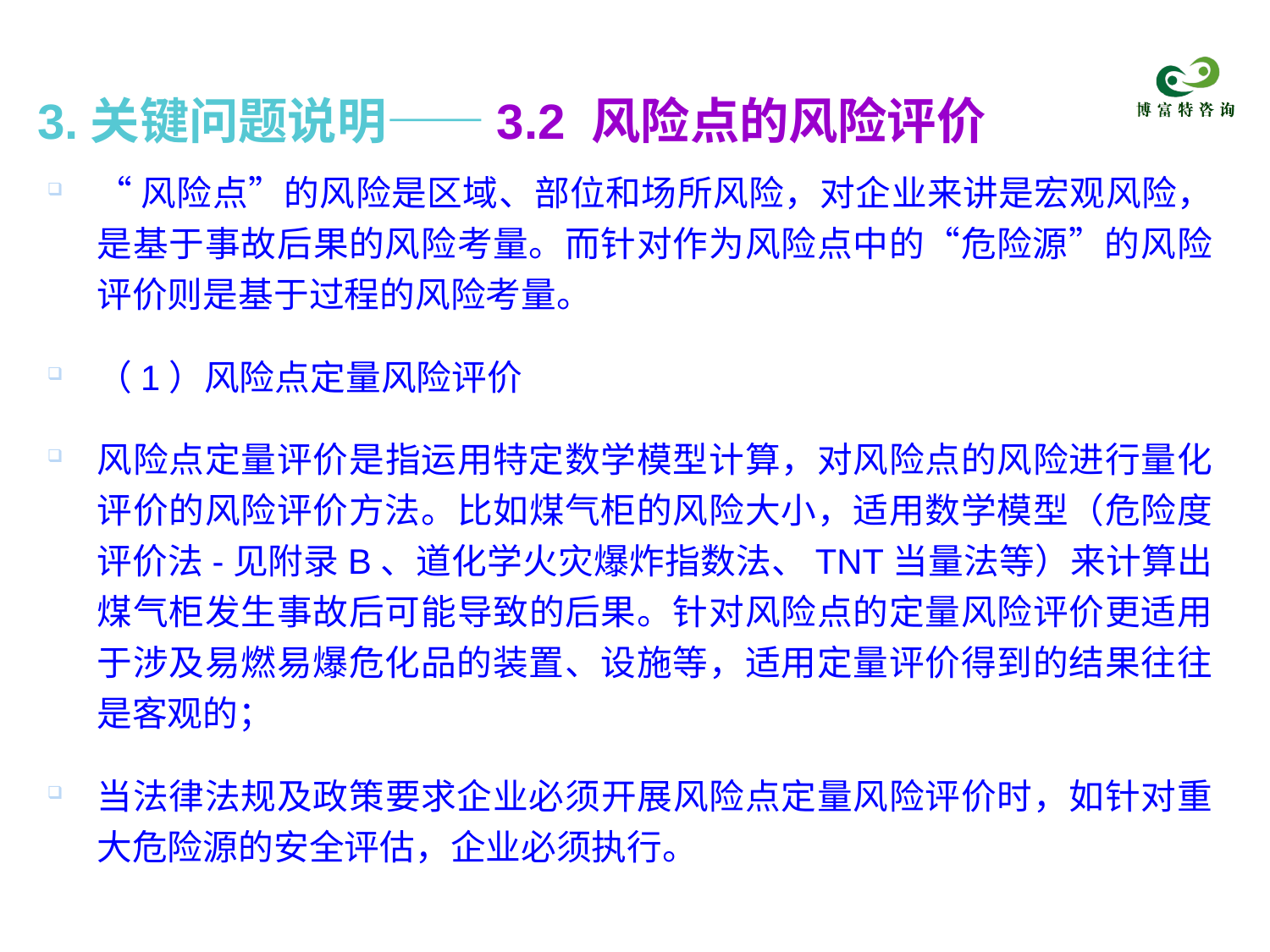

# 3.关键问题说明——3.2 风险点的风险评价
“风险点”的风险是区域、部位和场所风险，对企业来讲是宏观风险，是基于事故后果的风险考量。而针对作为风险点中的“危险源”的风险评价则是基于过程的风险考量。
（1）风险点定量风险评价
风险点定量评价是指运用特定数学模型计算，对风险点的风险进行量化评价的风险评价方法。比如煤气柜的风险大小，适用数学模型（危险度评价法-见附录B、道化学火灾爆炸指数法、TNT当量法等）来计算出煤气柜发生事故后可能导致的后果。针对风险点的定量风险评价更适用于涉及易燃易爆危化品的装置、设施等，适用定量评价得到的结果往往是客观的；
当法律法规及政策要求企业必须开展风险点定量风险评价时，如针对重大危险源的安全评估，企业必须执行。